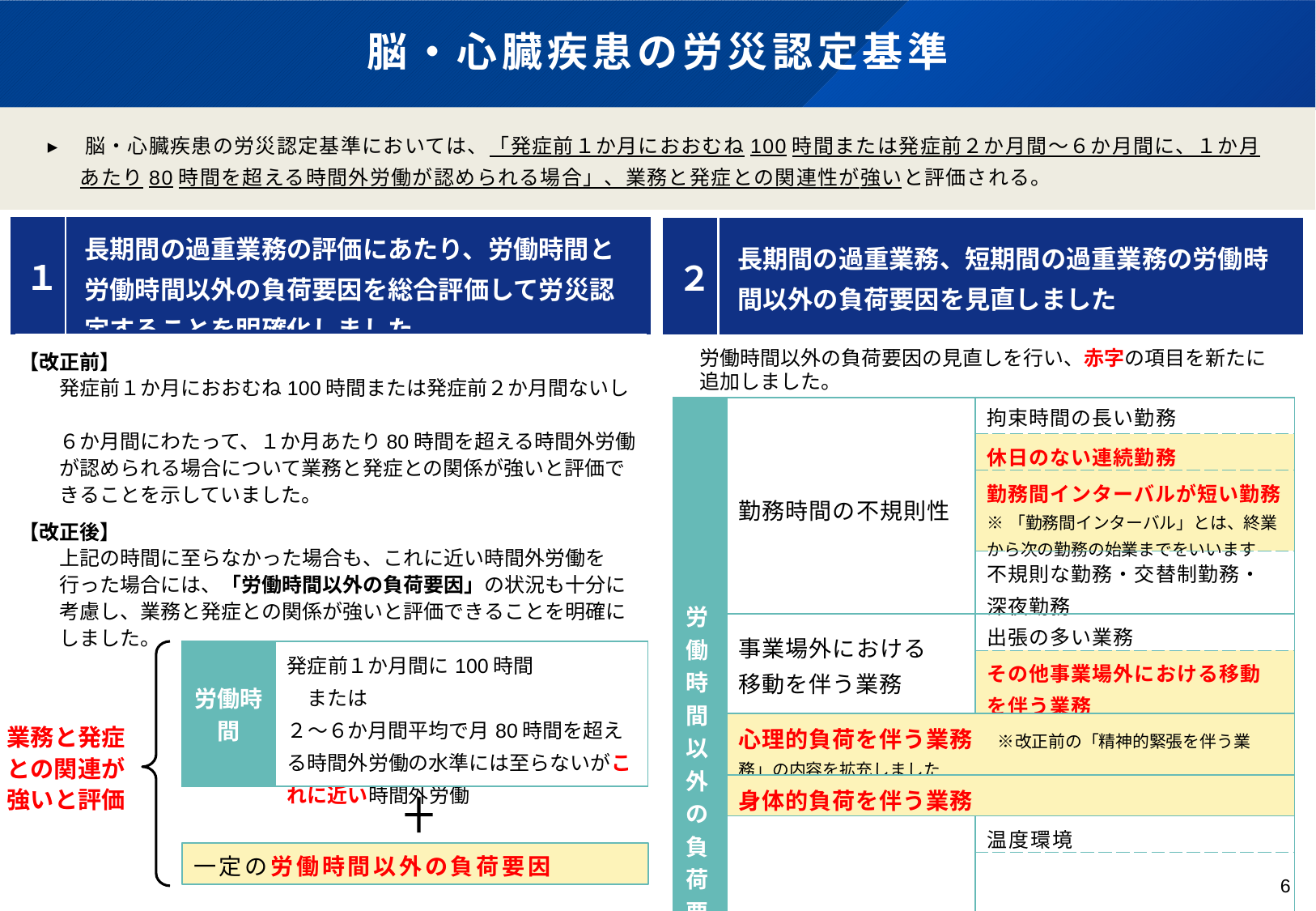

# 脳・心臓疾患の労災認定基準
▸　脳・心臓疾患の労災認定基準においては、「発症前１か月におおむね100時間または発症前２か月間～６か月間に、１か月
　  あたり80時間を超える時間外労働が認められる場合」、業務と発症との関連性が強いと評価される。
| １ | 長期間の過重業務の評価にあたり、労働時間と労働時間以外の負荷要因を総合評価して労災認定することを明確化しました |
| --- | --- |
| ２ | 長期間の過重業務、短期間の過重業務の労働時間以外の負荷要因を見直しました |
| --- | --- |
労働時間以外の負荷要因の見直しを行い、赤字の項目を新たに追加しました。
【改正前】
　　発症前１か月におおむね100時間または発症前２か月間ないし
　　６か月間にわたって、１か月あたり80時間を超える時間外労働
　　が認められる場合について業務と発症との関係が強いと評価で
　　きることを示していました。
【改正後】
　　上記の時間に至らなかった場合も、これに近い時間外労働を
　　行った場合には、「労働時間以外の負荷要因」の状況も十分に
　　考慮し、業務と発症との関係が強いと評価できることを明確に
　　しました。
| 労働時間以外の負荷要因 | 勤務時間の不規則性 | 拘束時間の長い勤務 |
| --- | --- | --- |
|  |  | 休日のない連続勤務 |
|  |  | 勤務間インターバルが短い勤務 ※「勤務間インターバル」とは、終業から次の勤務の始業までをいいます |
|  |  | 不規則な勤務・交替制勤務・深夜勤務 |
|  | 事業場外における 移動を伴う業務 | 出張の多い業務 |
|  |  | その他事業場外における移動を伴う業務 |
|  | 心理的負荷を伴う業務　※改正前の「精神的緊張を伴う業務」の内容を拡充しました |  |
|  | 身体的負荷を伴う業務 |  |
|  | 作業環境 ※長期間の過重業務では付加的に評価 | 温度環境 |
|  |  | 騒音 |
| 労働時間 | 発症前１か月間に100時間 　または ２～６か月間平均で月80時間を超える時間外労働の水準には至らないがこれに近い時間外労働 |
| --- | --- |

業務と発症との関連が強いと評価

一定の労働時間以外の負荷要因
6